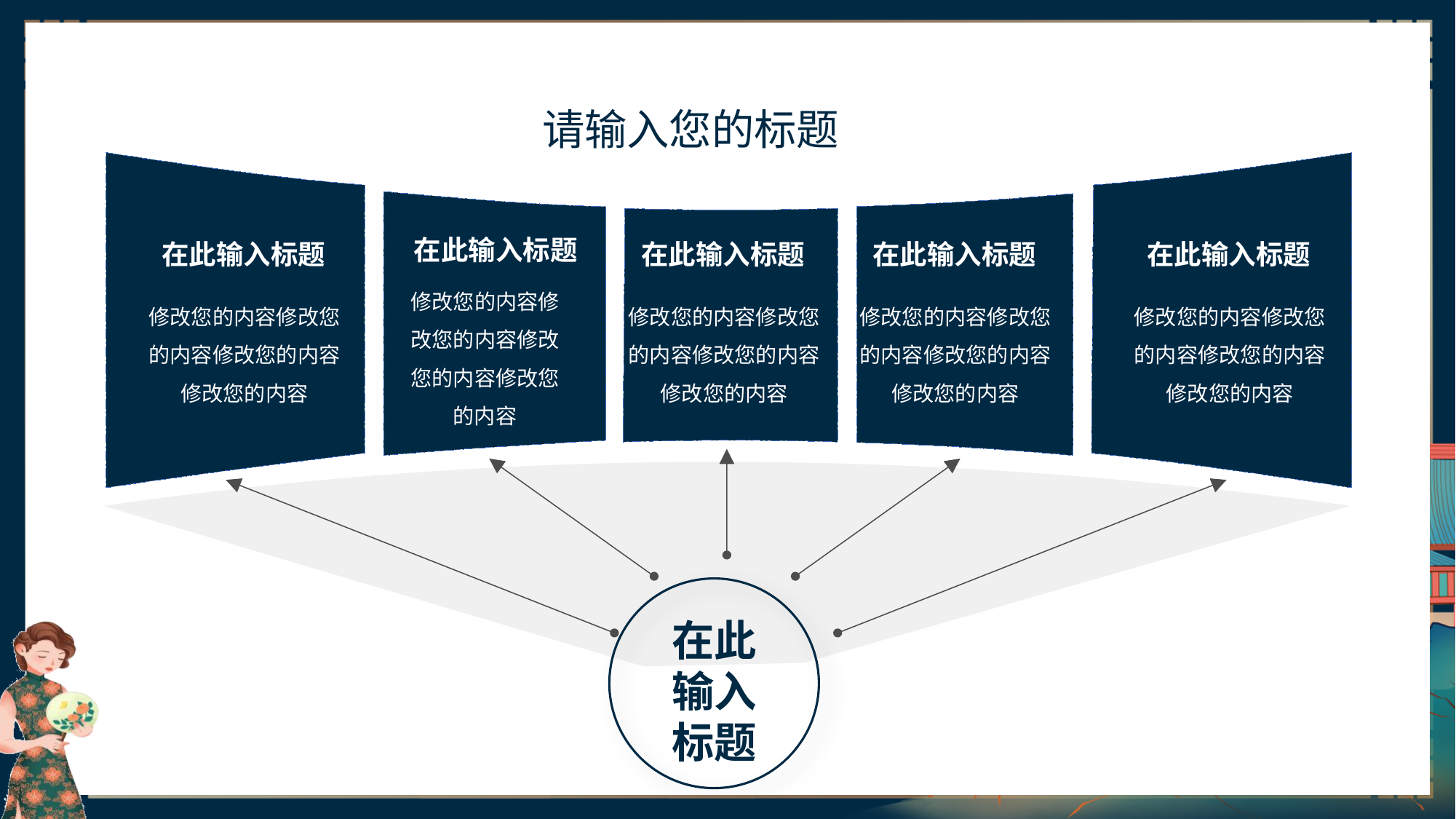

在此输入标题
修改您的内容修改您的内容修改您的内容修改您的内容
在此输入标题
修改您的内容修改您的内容修改您的内容修改您的内容
在此输入标题
修改您的内容修改您的内容修改您的内容修改您的内容
在此输入标题
修改您的内容修改您的内容修改您的内容修改您的内容
在此输入标题
修改您的内容修改您的内容修改您的内容修改您的内容

在此输入标题